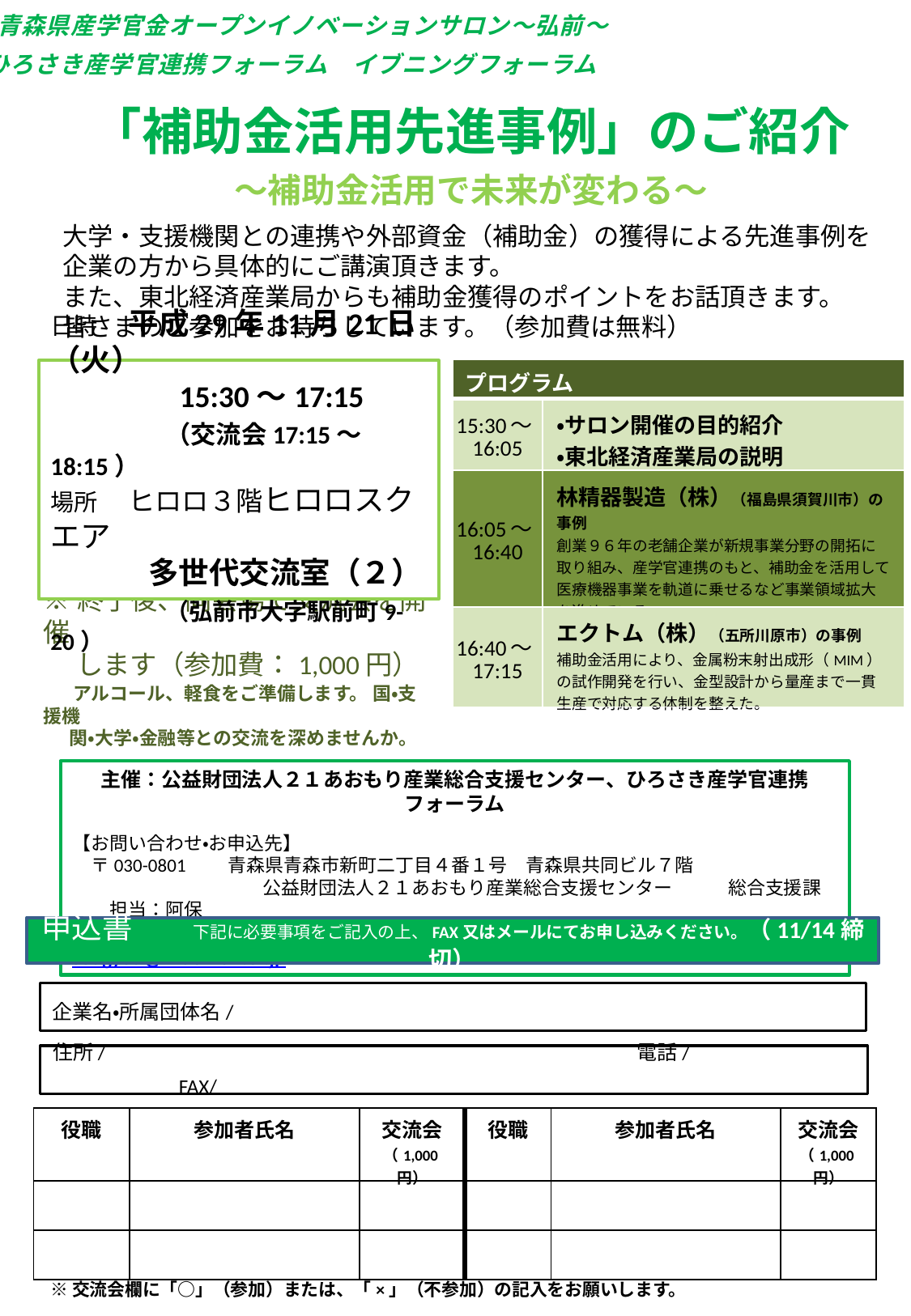

青森県産学官金オープンイノベーションサロン～弘前～
ひろさき産学官連携フォーラム　イブニングフォーラム
「補助金活用先進事例」のご紹介
～補助金活用で未来が変わる～
# 大学・支援機関との連携や外部資金（補助金）の獲得による先進事例を企業の方から具体的にご講演頂きます。 また、東北経済産業局からも補助金獲得のポイントをお話頂きます。 皆さまのご参加をお待ちしています。（参加費は無料）
| プログラム |  |
| --- | --- |
| 15:30～16:05 | ・サロン開催の目的紹介 ・東北経済産業局の説明 |
| 16:05～16:40 | 林精器製造（株）（福島県須賀川市）の事例 創業９６年の老舗企業が新規事業分野の開拓に取り組み、産学官連携のもと、補助金を活用して医療機器事業を軌道に乗せるなど事業領域拡大を進めている。 |
| 16:40～17:15 | エクトム（株）（五所川原市）の事例 補助金活用により、金属粉末射出成形（MIM）の試作開発を行い、金型設計から量産まで一貫生産で対応する体制を整えた。 |
日時　平成29年11月21日（火）
　　　　15:30～17:15
　　　　（交流会17:15～18:15）
場所　ヒロロ３階ヒロロスクエア
　　　 多世代交流室（２）
　　　　（弘前市大字駅前町9-20）
※終了後、同会場で交流会を開催
　 します（参加費：1,000円）
　  アルコール、軽食をご準備します。 国・支援機
     関・大学・金融等との交流を深めませんか。
主催：公益財団法人２１あおもり産業総合支援センター、ひろさき産学官連携フォーラム

【お問い合わせ・お申込先】
　〒030-0801　　青森県青森市新町二丁目４番１号　青森県共同ビル７階
　　　　　 　　　　　公益財団法人２１あおもり産業総合支援センター　　　総合支援課　　担当：阿保
　　　　　　　　　　TEL：017-777-4066　FAX：017-721-2514　E-mail：sougyou@21aomori.or.jp
申込書　　下記に必要事項をご記入の上、FAX又はメールにてお申し込みください。（11/14締切）
企業名・所属団体名/
住所/　　　　　　　　　　　　　　　　　　　　　　　　　　電話/　　　　　　　　　　　　　FAX/
| 役職 | 参加者氏名 | 交流会 （1,000円） | 役職 | 参加者氏名 | 交流会 （1,000円） |
| --- | --- | --- | --- | --- | --- |
|  |  |  |  |  |  |
|  |  |  |  |  |  |
※交流会欄に「○」（参加）または、「×」（不参加）の記入をお願いします。